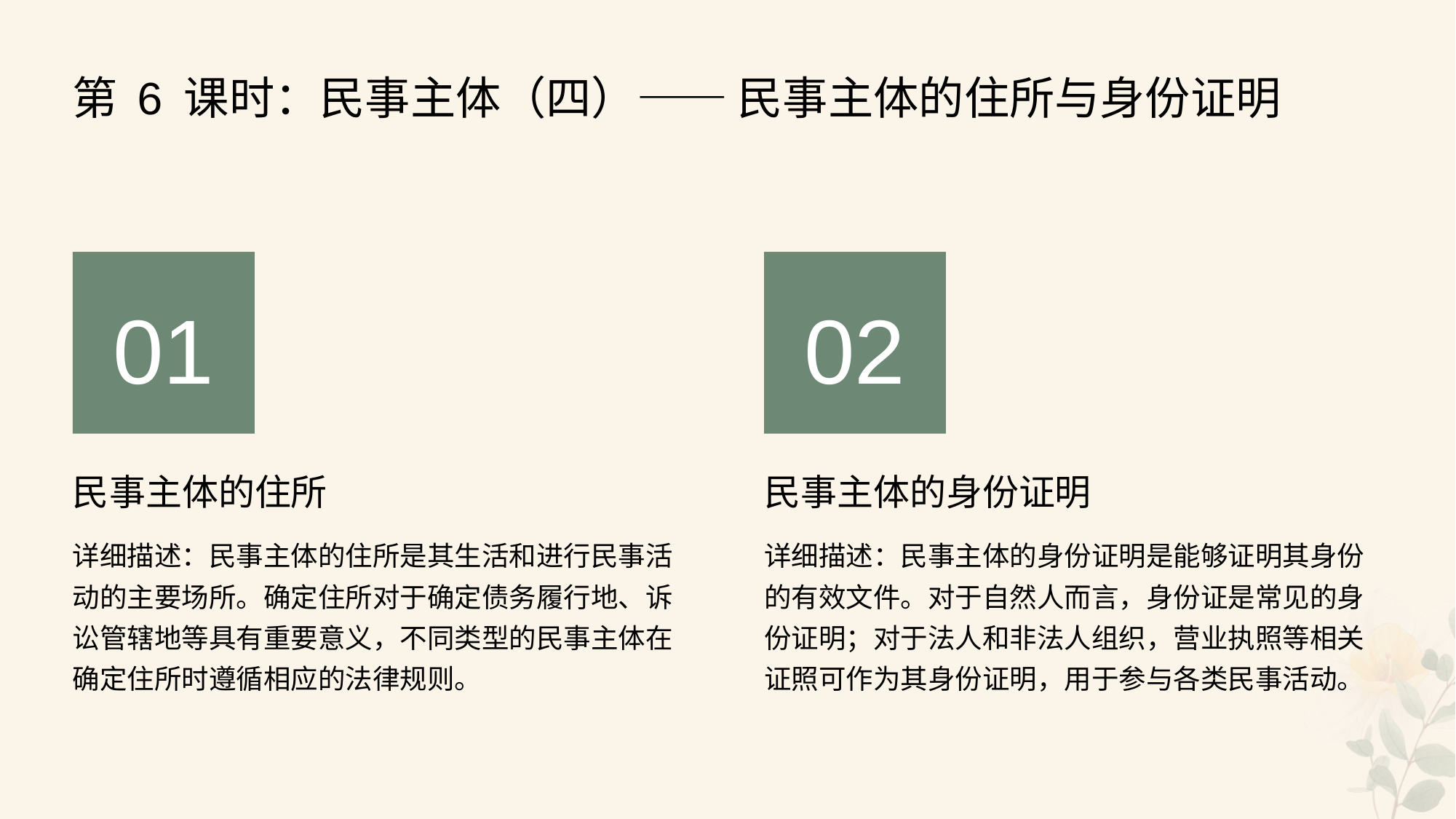

第 6 课时：民事主体（四）—— 民事主体的住所与身份证明

01
02
民事主体的住所
民事主体的身份证明
详细描述：民事主体的住所是其生活和进行民事活动的主要场所。确定住所对于确定债务履行地、诉讼管辖地等具有重要意义，不同类型的民事主体在确定住所时遵循相应的法律规则。
详细描述：民事主体的身份证明是能够证明其身份的有效文件。对于自然人而言，身份证是常见的身份证明；对于法人和非法人组织，营业执照等相关证照可作为其身份证明，用于参与各类民事活动。